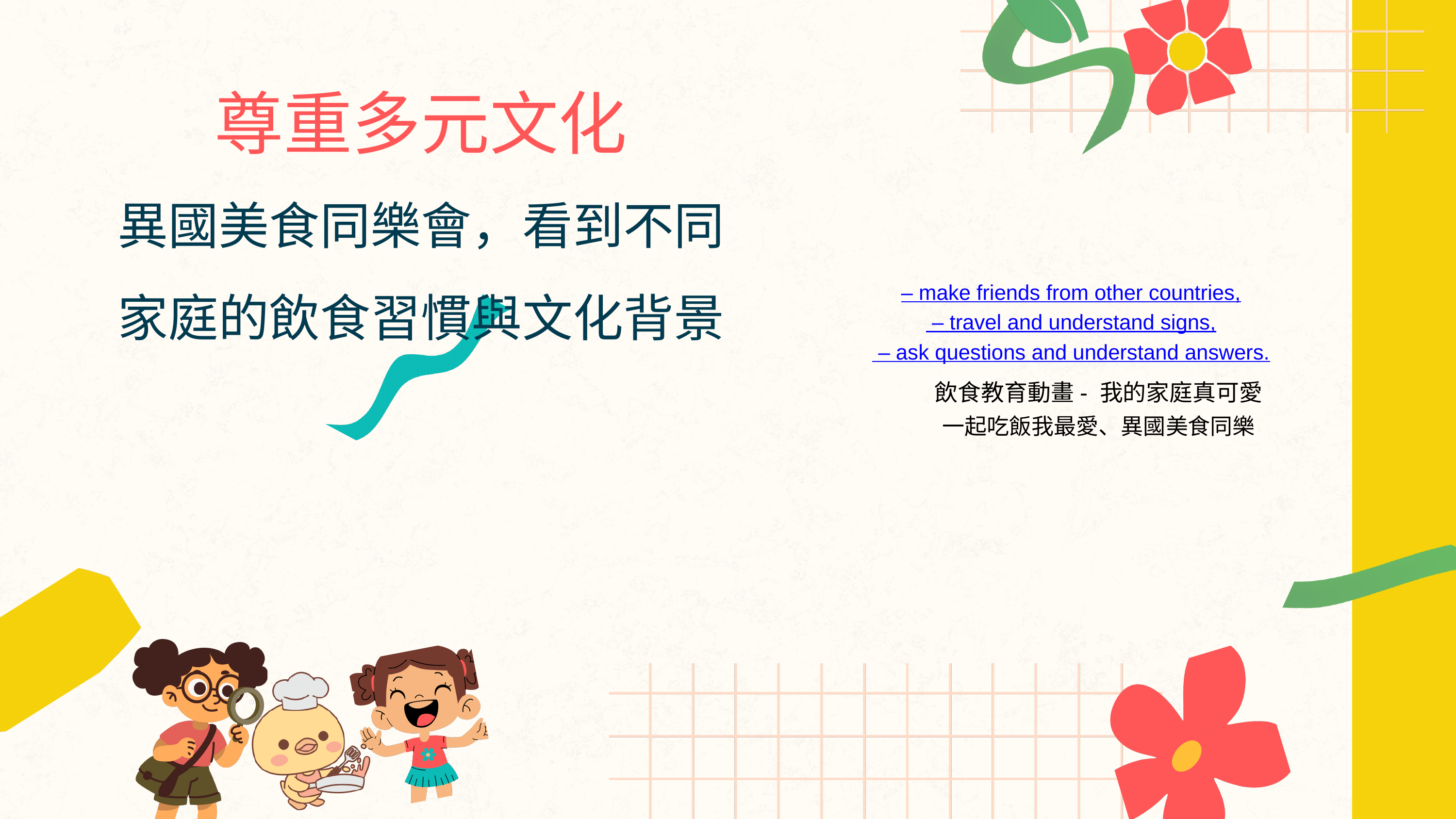

尊重多元文化
異國美食同樂會，看到不同家庭的飲食習慣與文化背景

– make friends from other countries,
 – travel and understand signs,
 – ask questions and understand answers.
飲食教育動畫- 我的家庭真可愛
一起吃飯我最愛、異國美食同樂